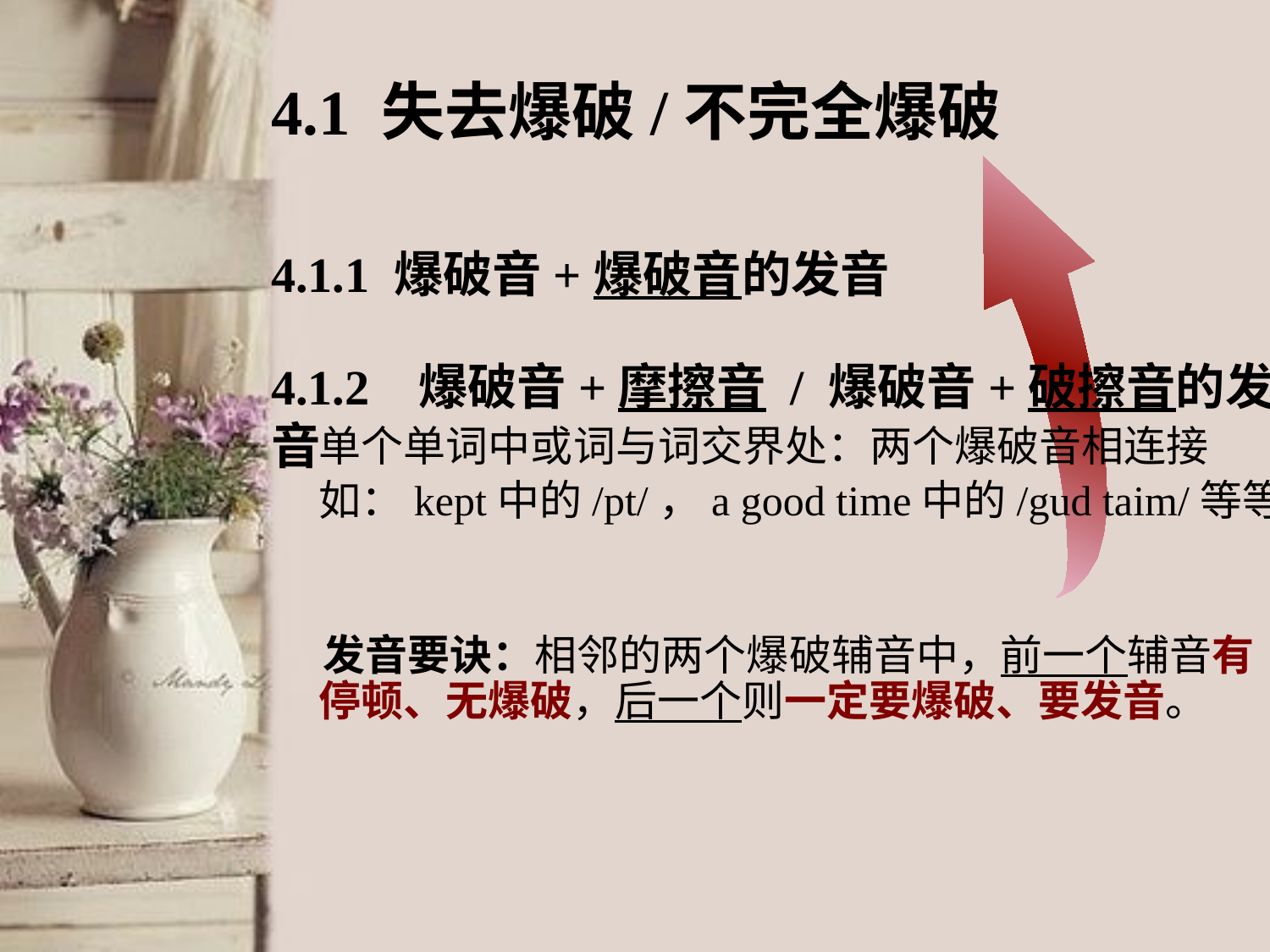

4.1 失去爆破/不完全爆破
4.1.1 爆破音+爆破音的发音

    单个单词中或词与词交界处：两个爆破音相连接
    如：kept中的/pt/，a good time中的/gud taim/等等

    发音要诀：相邻的两个爆破辅音中，前一个辅音有停顿、无爆破，后一个则一定要爆破、要发音。

4.1.2   爆破音+摩擦音 / 爆破音+破擦音的发音